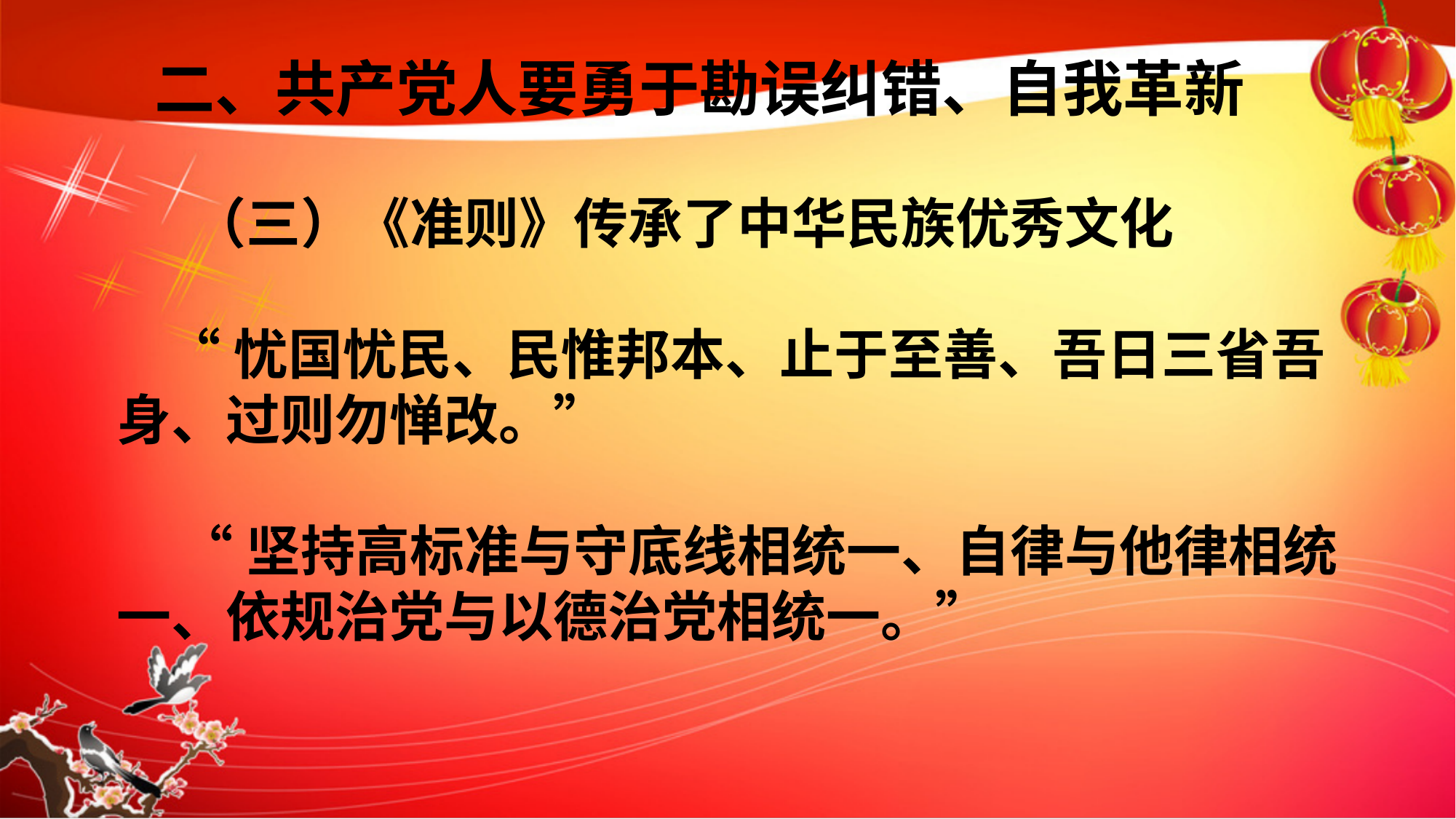

二、共产党人要勇于勘误纠错、自我革新

     （三）《准则》传承了中华民族优秀文化

    “忧国忧民、民惟邦本、止于至善、吾日三省吾身、过则勿惮改。”

     “坚持高标准与守底线相统一、自律与他律相统一、依规治党与以德治党相统一。”